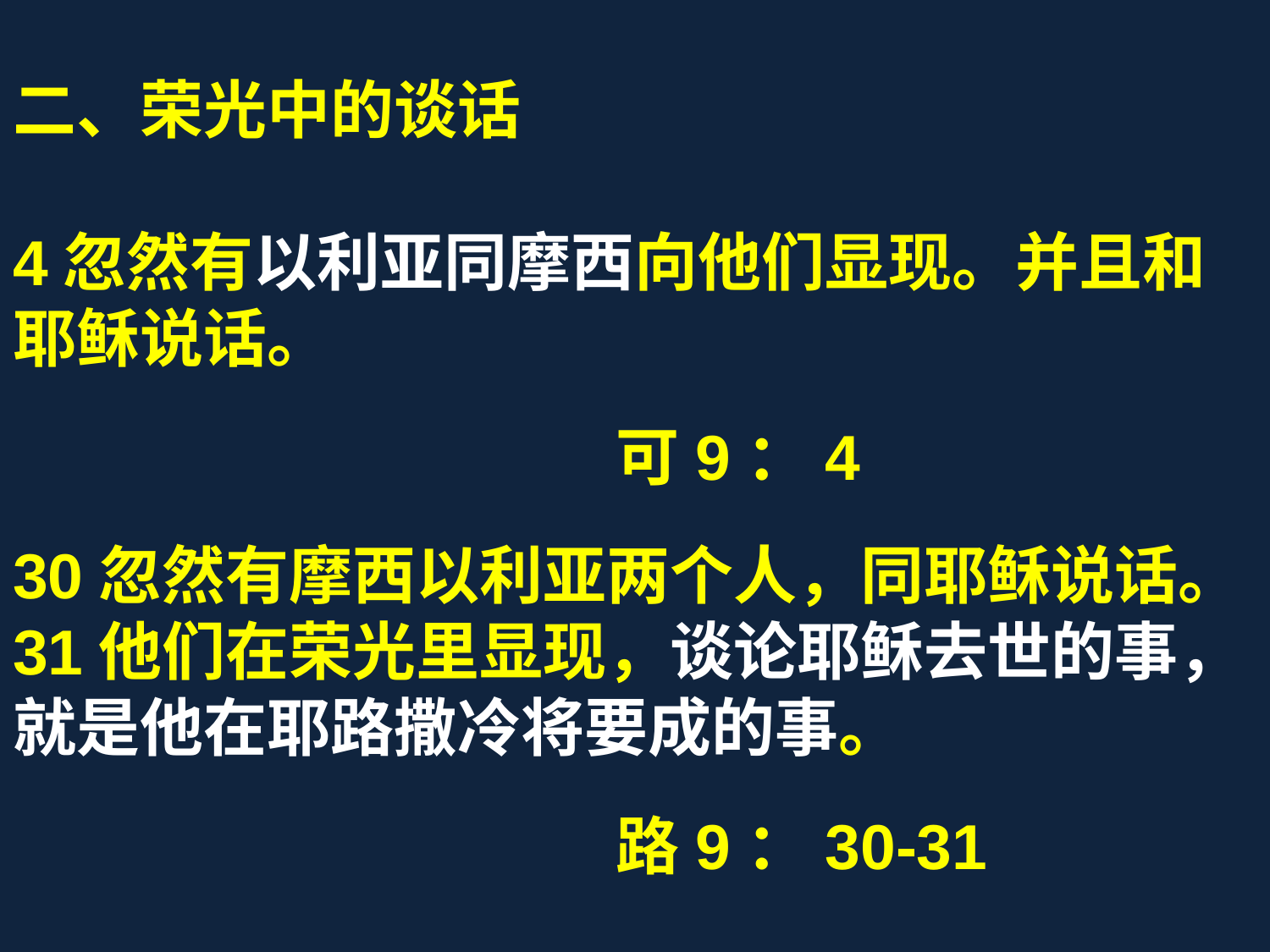

二、荣光中的谈话
4忽然有以利亚同摩西向他们显现。并且和耶稣说话。
                                          可9：4
30忽然有摩西以利亚两个人，同耶稣说话。
31他们在荣光里显现，谈论耶稣去世的事，就是他在耶路撒冷将要成的事。
                                          路9：30-31